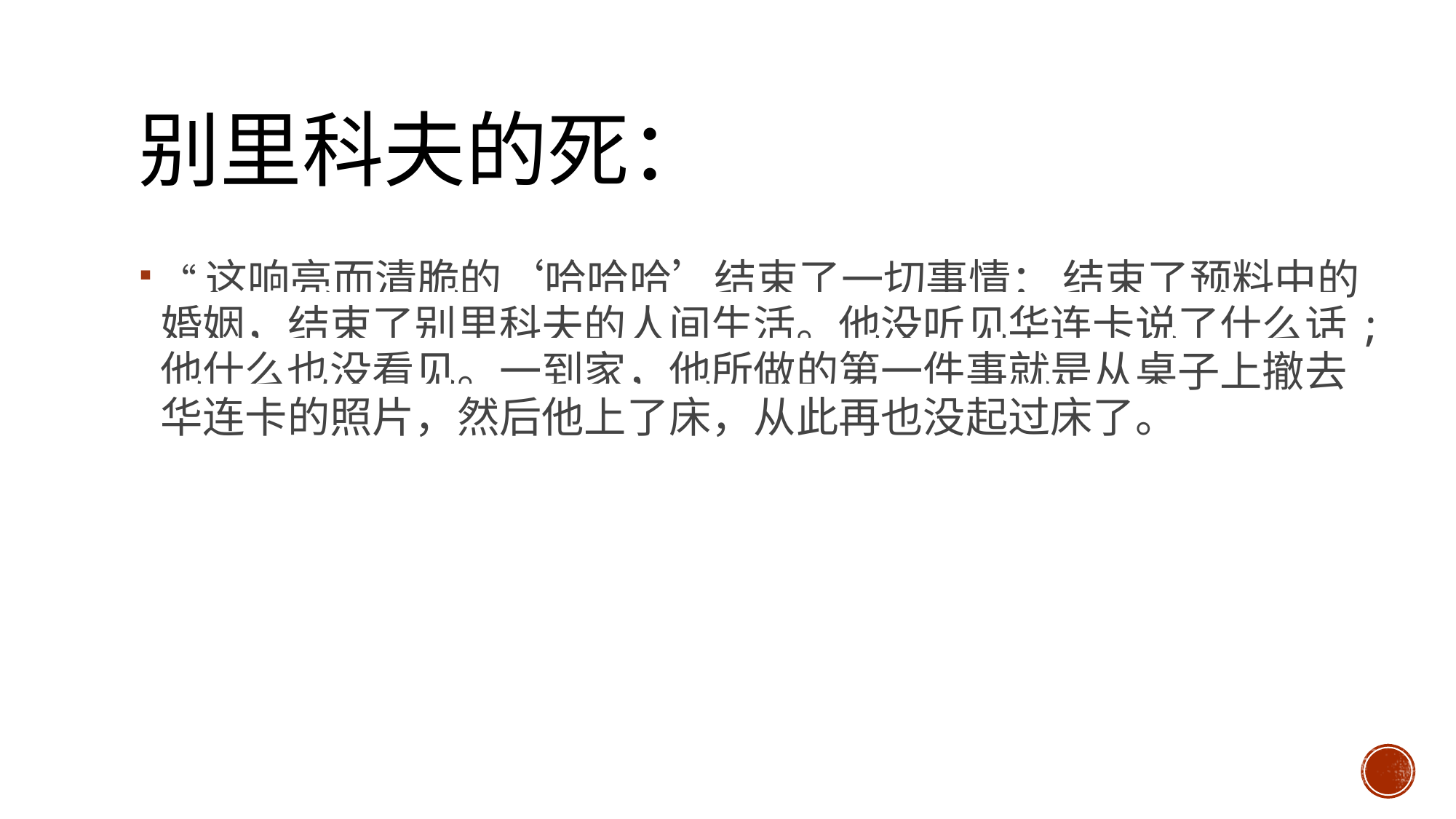

# 别里科夫的死：
“这响亮而清脆的‘哈哈哈’结束了一切事情： 结束了预料中的婚姻，结束了别里科夫的人间生活。他没听见华连卡说了什么话;他什么也没看见。一到家，他所做的第一件事就是从桌子上撤去华连卡的照片，然后他上了床，从此再也没起过床了。